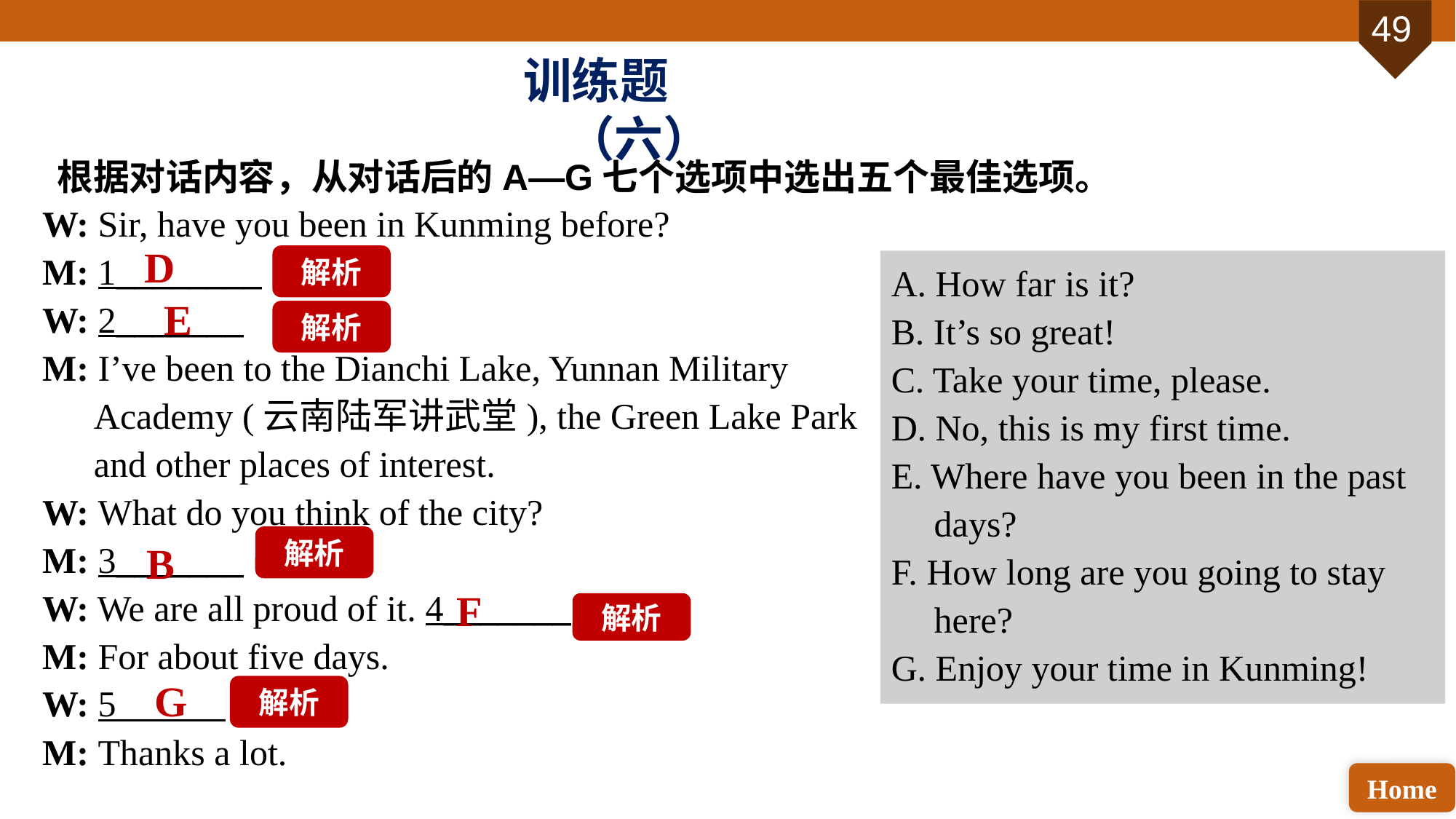

训练题（六）

根据对话内容，从对话后的A—G七个选项中选出五个最佳选项。
W: Sir, have you been in Kunming before?
M: 1________
W: 2_______
M: I’ve been to the Dianchi Lake, Yunnan Military Academy (云南陆军讲武堂), the Green Lake Park and other places of interest.
W: What do you think of the city?
M: 3_______
W: We are all proud of it. 4_______
M: For about five days.
W: 5______
M: Thanks a lot.
D
解析
A. How far is it?
B. It’s so great!
C. Take your time, please.
D. No, this is my first time.
E. Where have you been in the past days?
F. How long are you going to stay here?
G. Enjoy your time in Kunming!
E
解析
解析
B
F
解析
G
解析